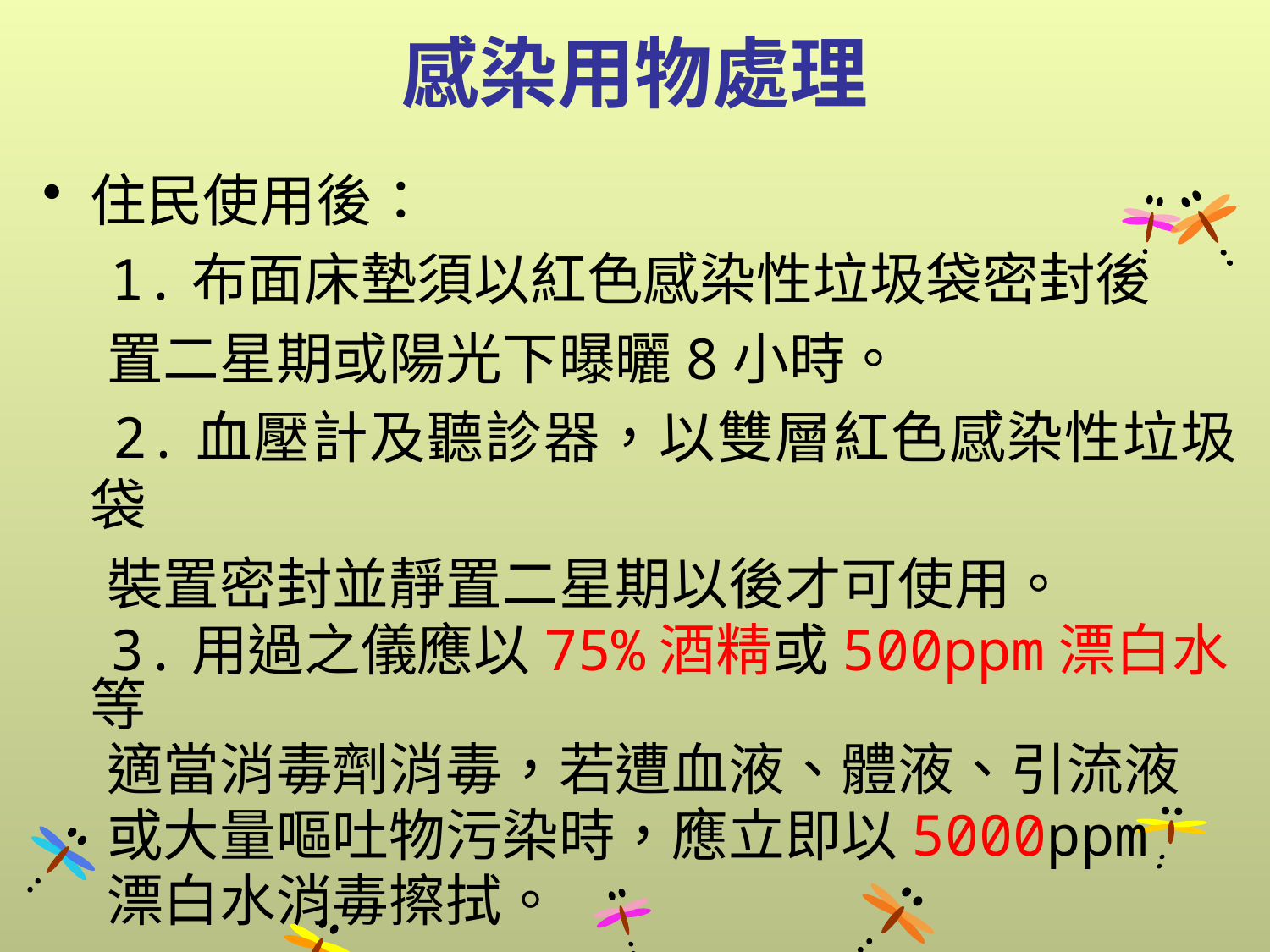

# 感染用物處理
住民使用後：
  1.布面床墊須以紅色感染性垃圾袋密封後
    置二星期或陽光下曝曬8小時。
  2.血壓計及聽診器，以雙層紅色感染性垃圾袋
    裝置密封並靜置二星期以後才可使用。
  3.用過之儀應以75%酒精或500ppm漂白水等
    適當消毒劑消毒，若遭血液、體液、引流液
    或大量嘔吐物污染時，應立即以5000ppm
    漂白水消毒擦拭。